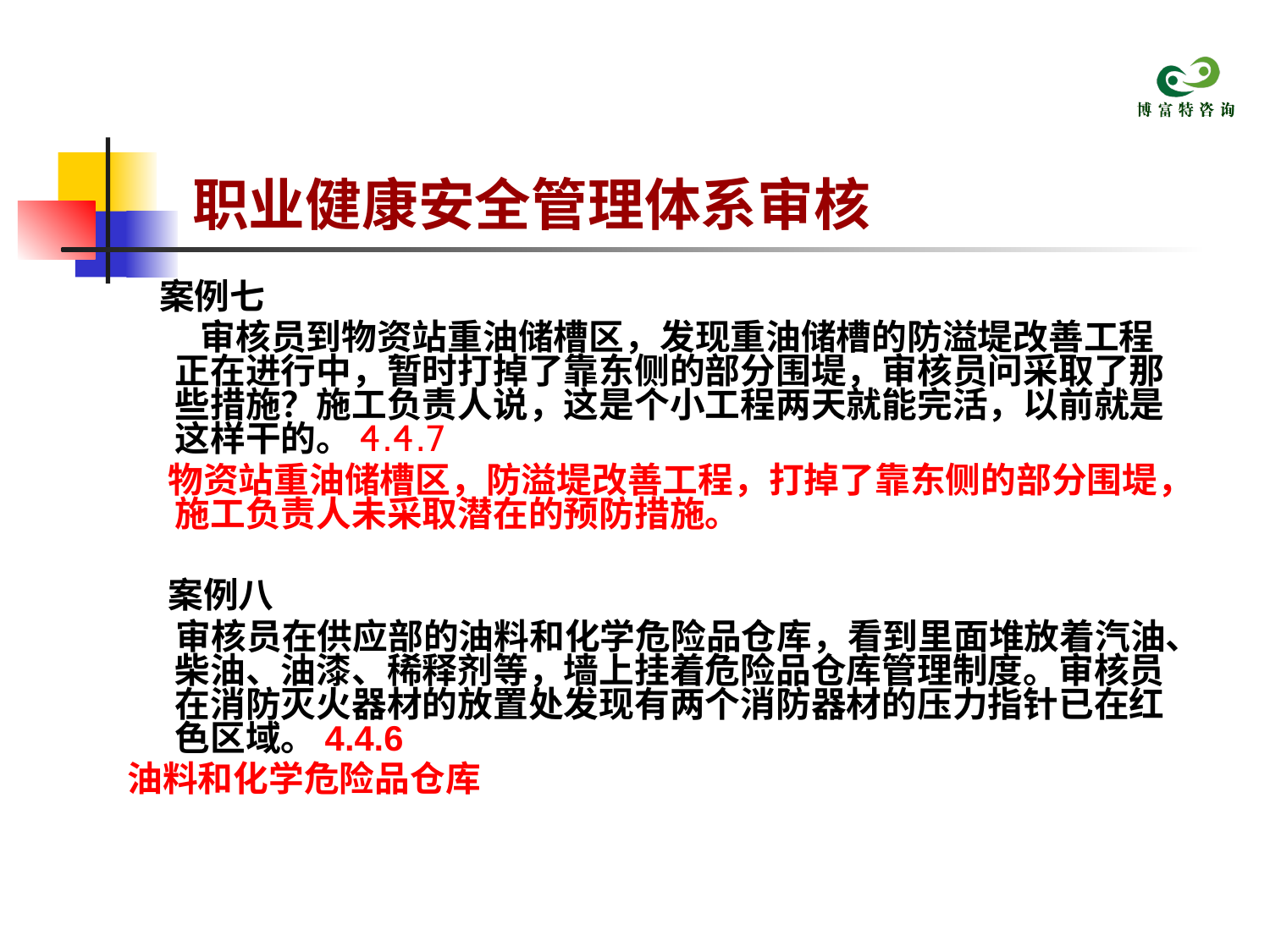

# 职业健康安全管理体系审核
   案例七
        审核员到物资站重油储槽区，发现重油储槽的防溢堤改善工程正在进行中，暂时打掉了靠东侧的部分围堤，审核员问采取了那些措施？施工负责人说，这是个小工程两天就能完活，以前就是这样干的。4.4.7
    物资站重油储槽区，防溢堤改善工程，打掉了靠东侧的部分围堤，施工负责人未采取潜在的预防措施。

    案例八
     审核员在供应部的油料和化学危险品仓库，看到里面堆放着汽油、柴油、油漆、稀释剂等，墙上挂着危险品仓库管理制度。审核员在消防灭火器材的放置处发现有两个消防器材的压力指针已在红色区域。4.4.6
油料和化学危险品仓库
161